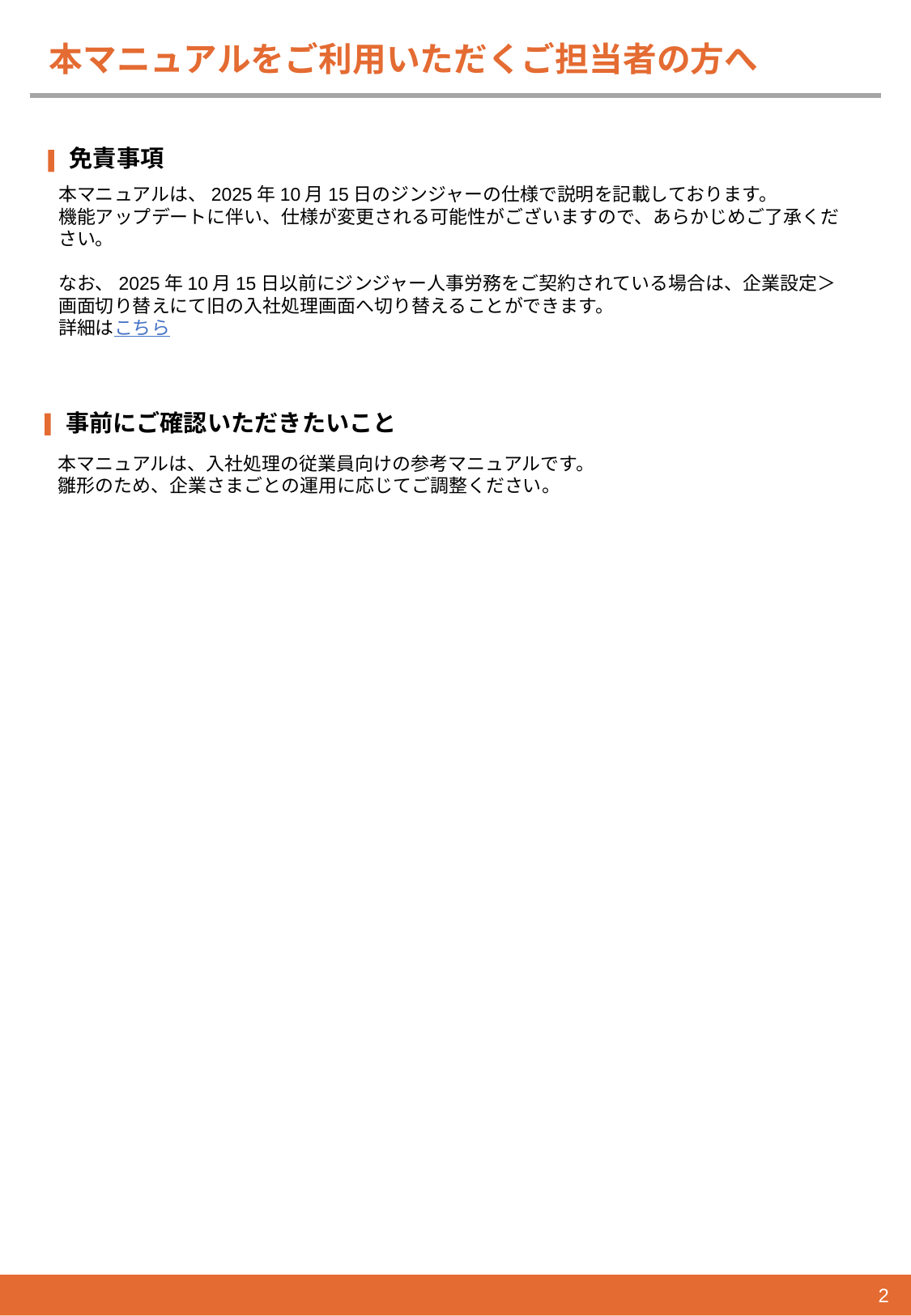

# 本マニュアルをご利用いただくご担当者の方へ
免責事項

本マニュアルは、2025年10月15日のジンジャーの仕様で説明を記載しております。
機能アップデートに伴い、仕様が変更される可能性がございますので、あらかじめご了承ください。

なお、2025年10月15日以前にジンジャー人事労務をご契約されている場合は、企業設定＞画面切り替えにて旧の入社処理画面へ切り替えることができます。
詳細はこちら

事前にご確認いただきたいこと

本マニュアルは、入社処理の従業員向けの参考マニュアルです。
雛形のため、企業さまごとの運用に応じてご調整ください。
2